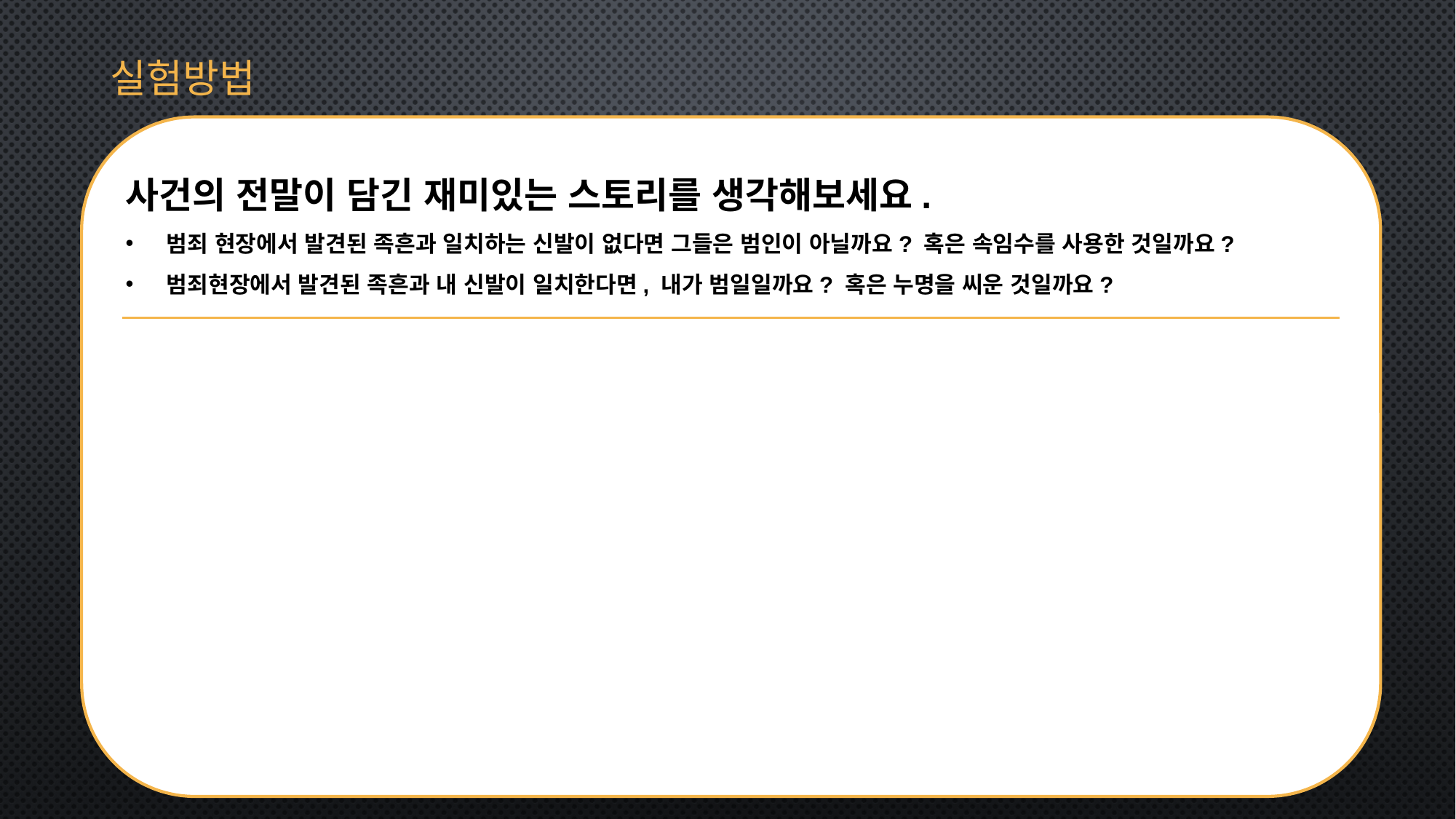

실험방법
사건의 전말이 담긴 재미있는 스토리를 생각해보세요.
범죄 현장에서 발견된 족흔과 일치하는 신발이 없다면 그들은 범인이 아닐까요? 혹은 속임수를 사용한 것일까요?
범죄현장에서 발견된 족흔과 내 신발이 일치한다면, 내가 범일일까요? 혹은 누명을 씨운 것일까요?